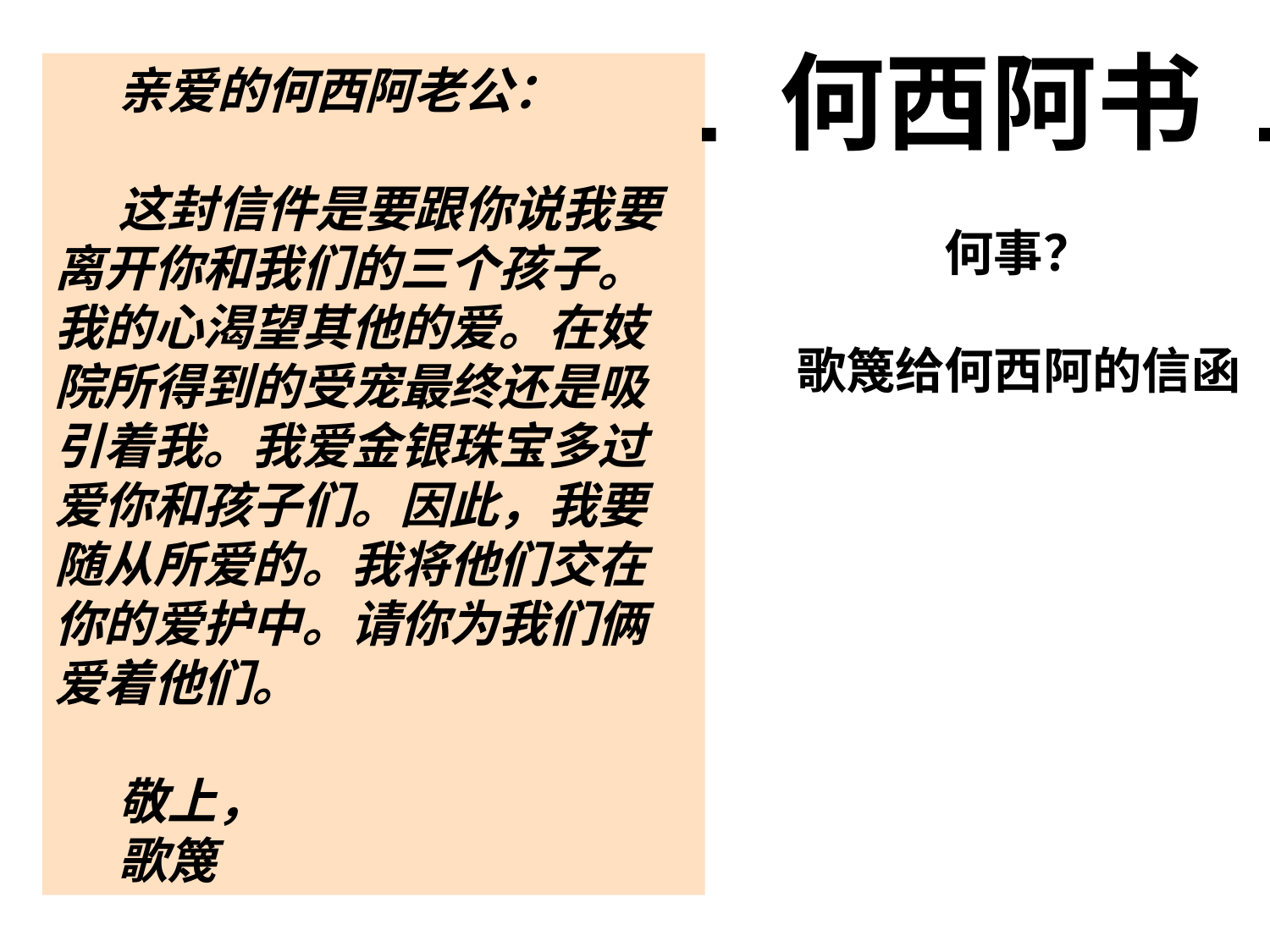

. 何西阿书 .
亲爱的何西阿老公：

这封信件是要跟你说我要离开你和我们的三个孩子。我的心渴望其他的爱。在妓院所得到的受宠最终还是吸引着我。我爱金银珠宝多过爱你和孩子们。因此，我要随从所爱的。我将他们交在你的爱护中。请你为我们俩爱着他们。

敬上，
歌篾
何事？

歌篾给何西阿的信函